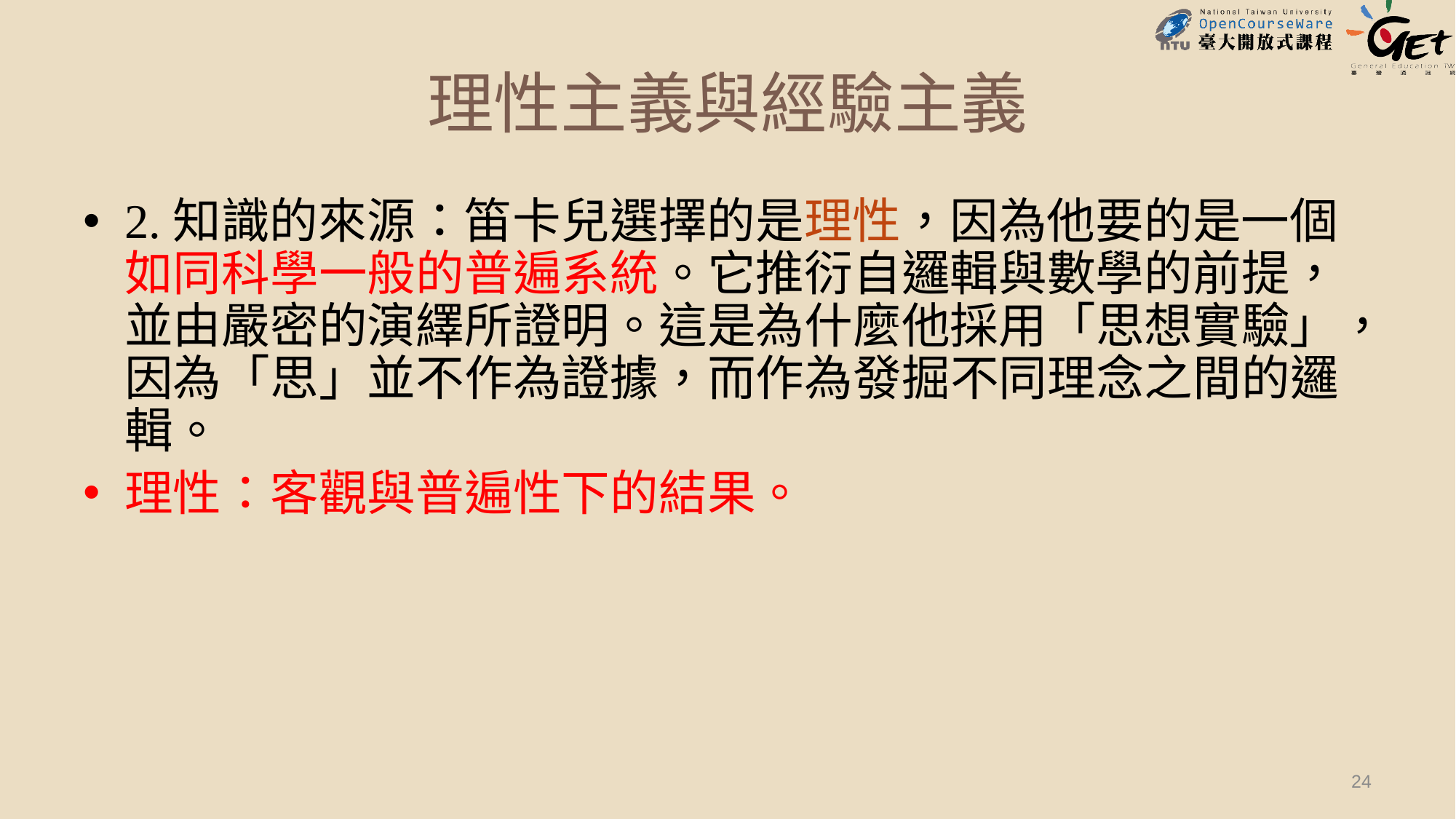

# 理性主義與經驗主義
2.知識的來源：笛卡兒選擇的是理性，因為他要的是一個如同科學一般的普遍系統。它推衍自邏輯與數學的前提，並由嚴密的演繹所證明。這是為什麼他採用「思想實驗」，因為「思」並不作為證據，而作為發掘不同理念之間的邏輯。
理性：客觀與普遍性下的結果。
24